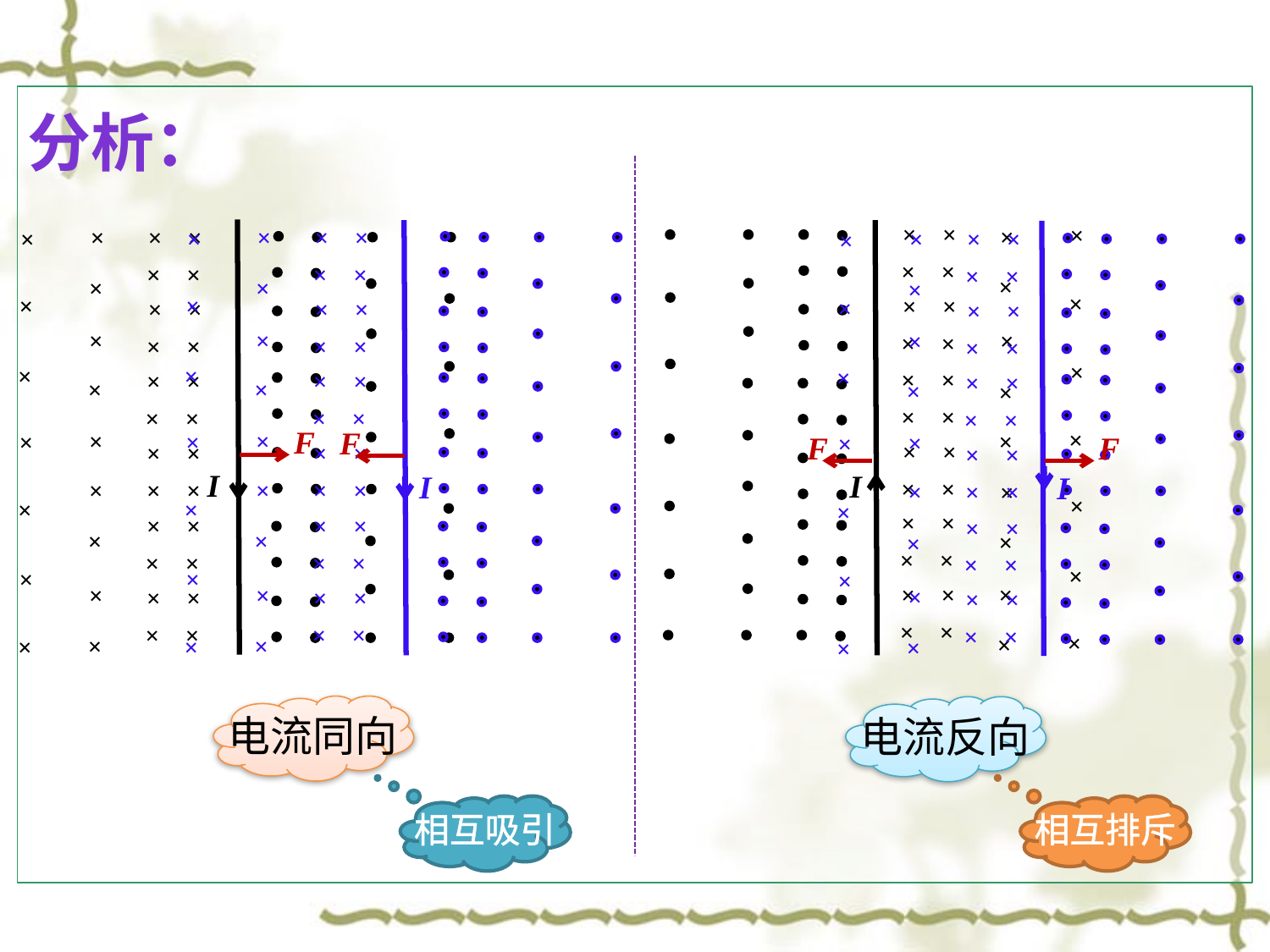

分析：
×
×
×
×
×
×
×
×
×
×
×
×
×
×
×
×
×
×
×
×
×
×
×
×
×
×
×
×
×
×
×
×
×
×
×
×
×
×
×
×
×
×
×
×
×
×
×
×
×
×
×
×
×
×
×
×
×
×
×
×
×
×
×
×
×
×
×
×
×
×
×
×
×
×
×
×
×
×
×
×
×
×
×
×
×
×
×
×
×
×
×
×
×
×
×
×
×
×
×
×
×
×
×
×
×
×
×
×
×
×
×
×
×
×
×
×
×
×
×
×
×
×
×
×
×
×
×
×
×
×
×
×
×
×
×
×
×
×
×
×
×
×
×
×
×
×
×
×
×
×
×
×
×
×
×
×
×
×
×
×

I
I

I
I

F
F
F
F

电流同向

电流反向

相互吸引

相互排斥